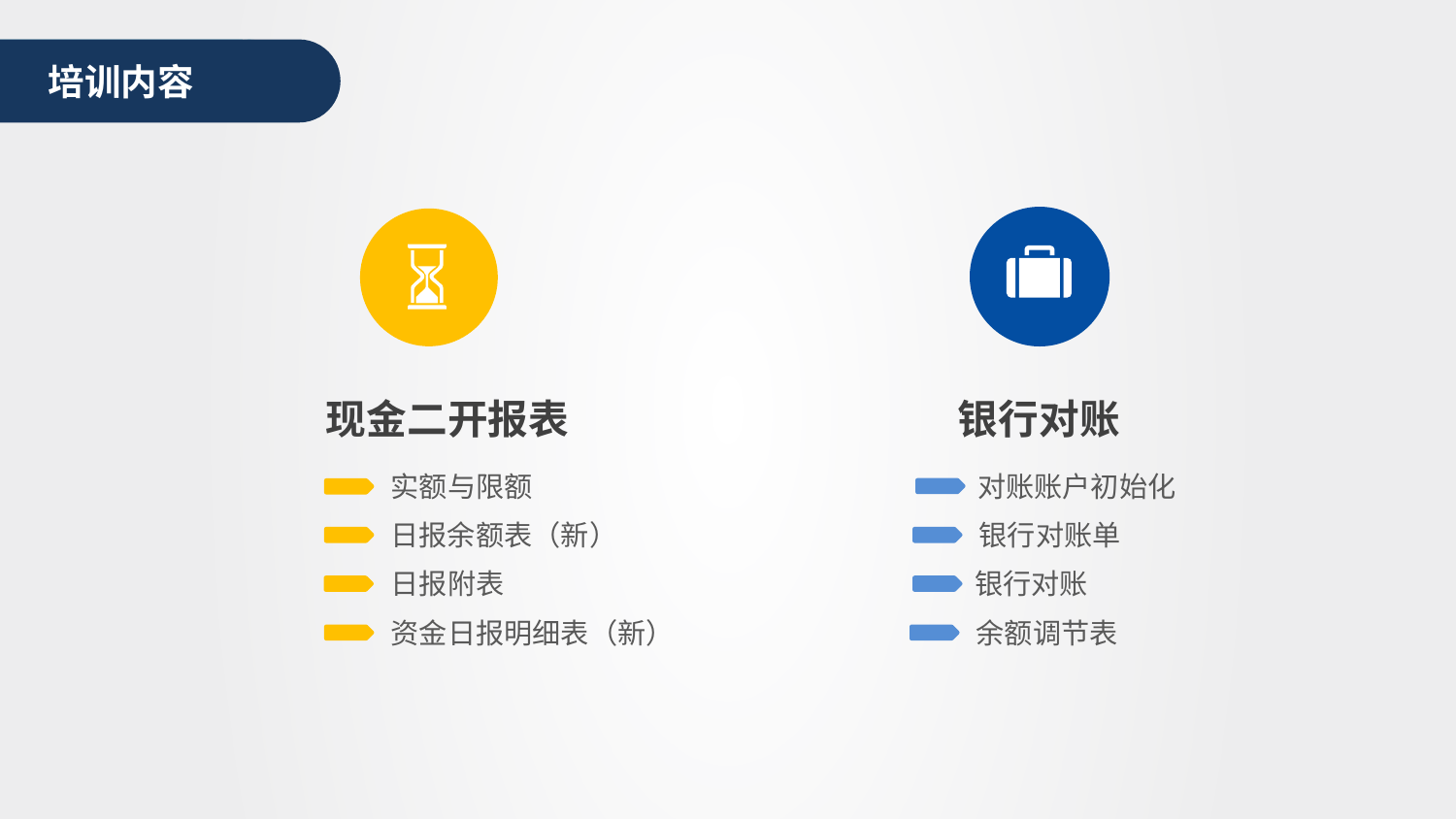

培训内容

现金二开报表
银行对账
实额与限额
对账账户初始化

日报余额表（新）
银行对账单

日报附表
银行对账

资金日报明细表（新）
余额调节表